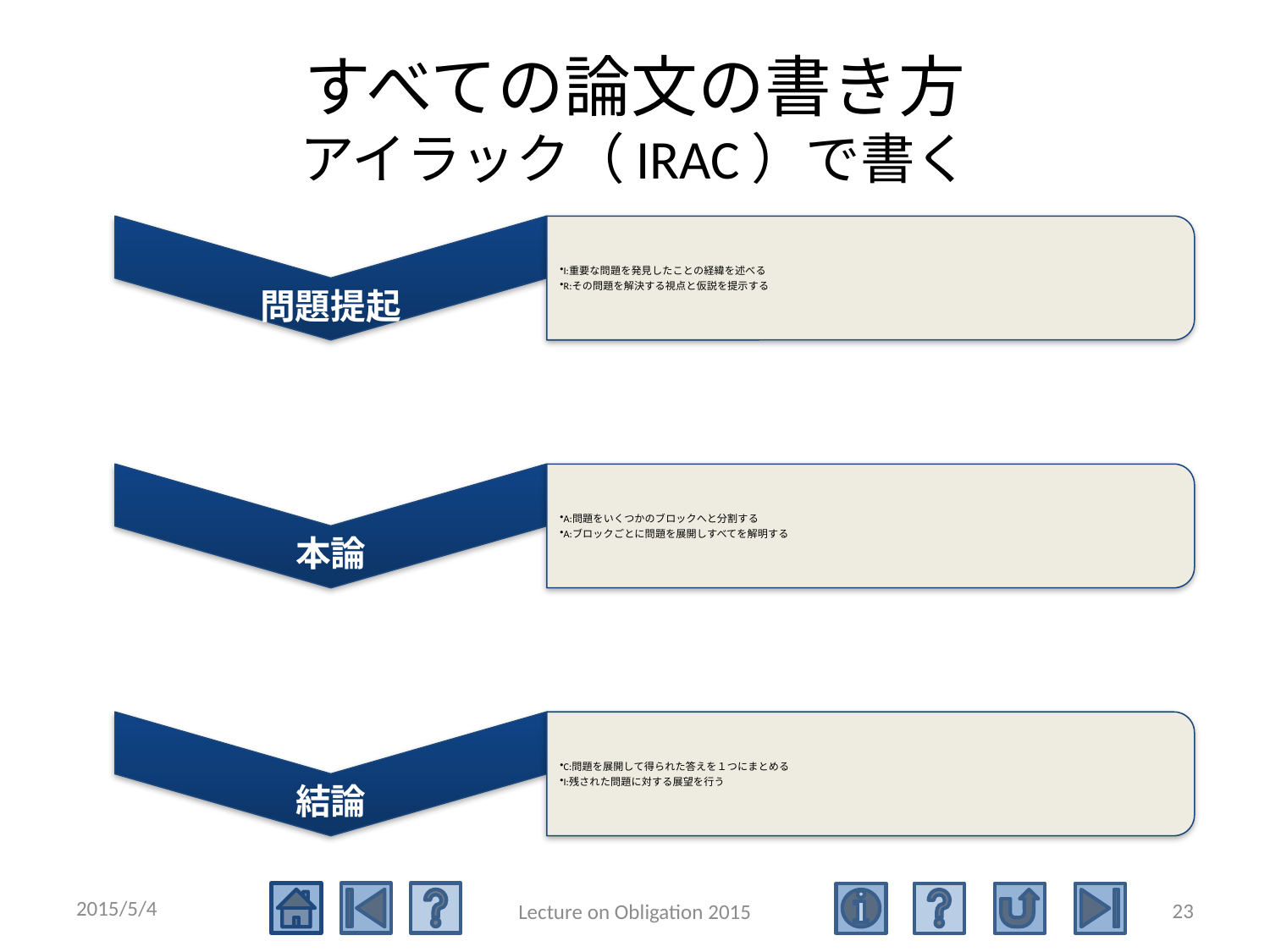

# すべての論文の書き方 アイラック（IRAC）で書く
問題提起
I:重要な問題を発見したことの経緯を述べる
R:その問題を解決する視点と仮説を提示する
本論
A:問題をいくつかのブロックへと分割する
A:ブロックごとに問題を展開しすべてを解明する
結論
C:問題を展開して得られた答えを１つにまとめる
I:残された問題に対する展望を行う
2015/5/4
23
Lecture on Obligation 2015